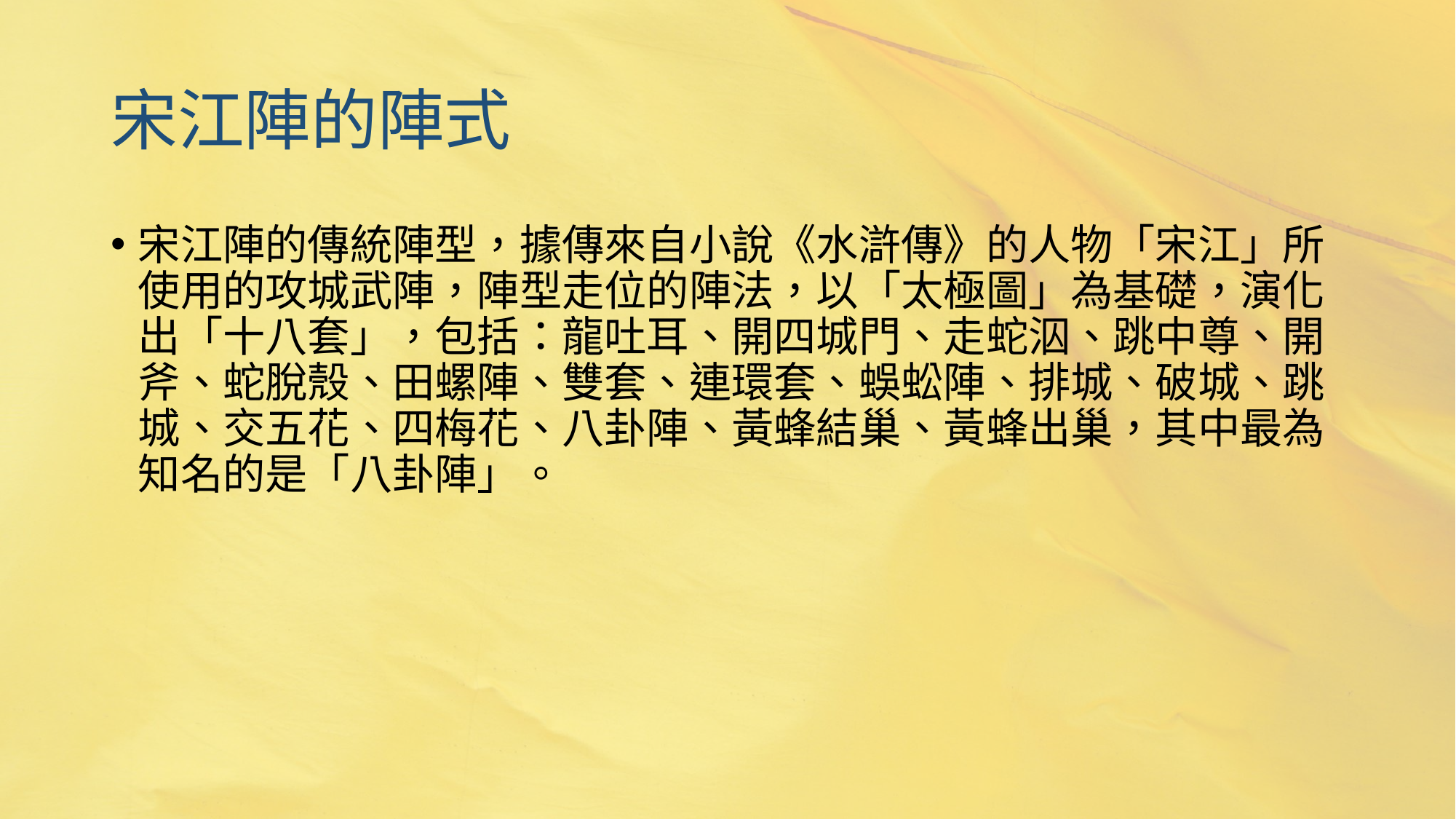

# 宋江陣的陣式
宋江陣的傳統陣型，據傳來自小說《水滸傳》的人物「宋江」所使用的攻城武陣，陣型走位的陣法，以「太極圖」為基礎，演化出「十八套」，包括：龍吐耳、開四城門、走蛇泅、跳中尊、開斧、蛇脫殼、田螺陣、雙套、連環套、蜈蚣陣、排城、破城、跳城、交五花、四梅花、八卦陣、黃蜂結巢、黃蜂出巢，其中最為知名的是「八卦陣」。